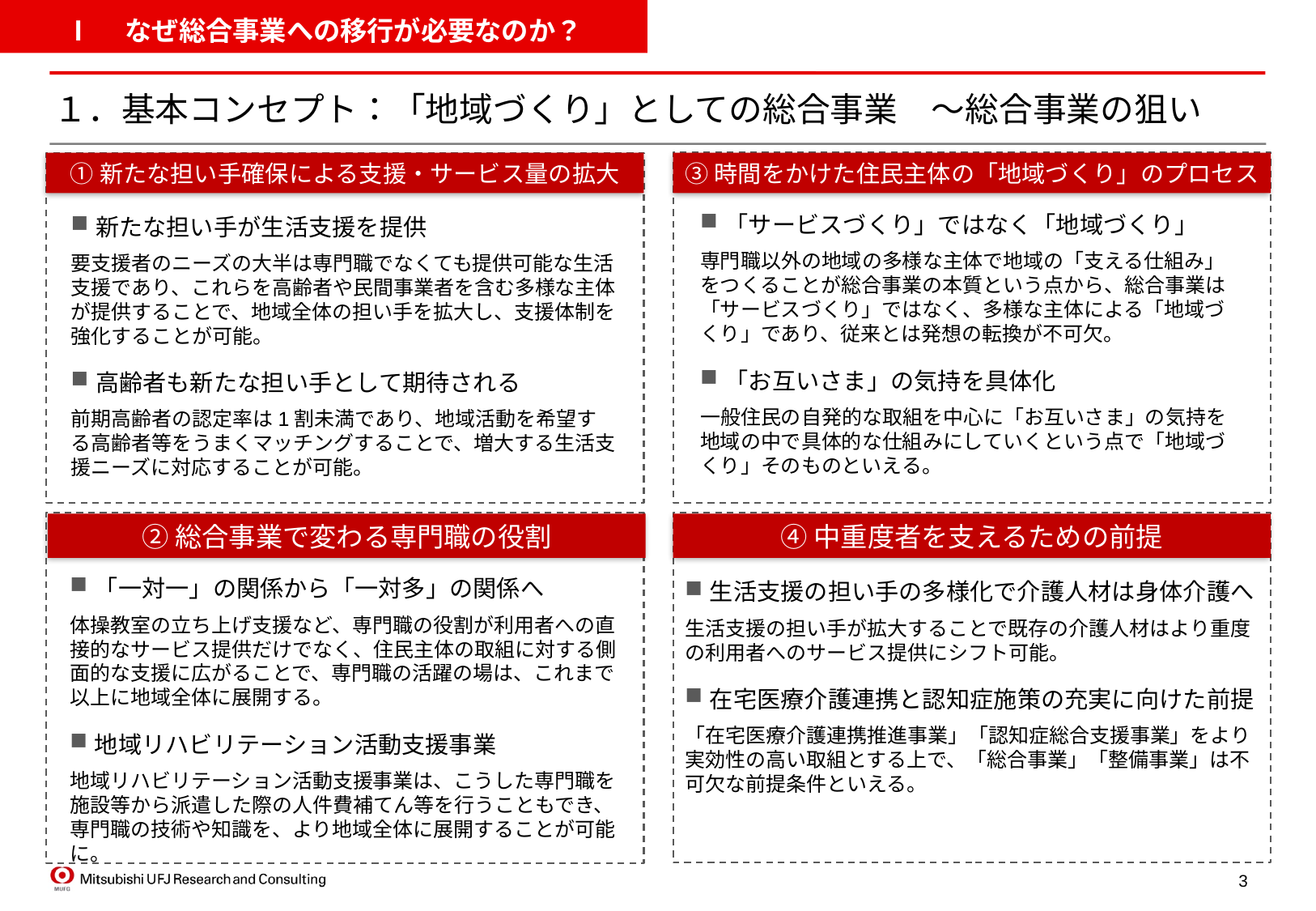

Ⅰ　なぜ総合事業への移行が必要なのか？
# １．基本コンセプト：「地域づくり」としての総合事業　～総合事業の狙い

①新たな担い手確保による支援・サービス量の拡大
③時間をかけた住民主体の「地域づくり」のプロセス
「サービスづくり」ではなく「地域づくり」
専門職以外の地域の多様な主体で地域の「支える仕組み」をつくることが総合事業の本質という点から、総合事業は「サービスづくり」ではなく、多様な主体による「地域づくり」であり、従来とは発想の転換が不可欠。
「お互いさま」の気持を具体化
一般住民の自発的な取組を中心に「お互いさま」の気持を地域の中で具体的な仕組みにしていくという点で「地域づくり」そのものといえる。
新たな担い手が生活支援を提供
要支援者のニーズの大半は専門職でなくても提供可能な生活支援であり、これらを高齢者や民間事業者を含む多様な主体が提供することで、地域全体の担い手を拡大し、支援体制を強化することが可能。
高齢者も新たな担い手として期待される
前期高齢者の認定率は1割未満であり、地域活動を希望する高齢者等をうまくマッチングすることで、増大する生活支援ニーズに対応することが可能。

②総合事業で変わる専門職の役割
④中重度者を支えるための前提
「一対一」の関係から「一対多」の関係へ
体操教室の立ち上げ支援など、専門職の役割が利用者への直接的なサービス提供だけでなく、住民主体の取組に対する側面的な支援に広がることで、専門職の活躍の場は、これまで以上に地域全体に展開する。
地域リハビリテーション活動支援事業
地域リハビリテーション活動支援事業は、こうした専門職を施設等から派遣した際の人件費補てん等を行うこともでき、専門職の技術や知識を、より地域全体に展開することが可能に。
生活支援の担い手の多様化で介護人材は身体介護へ
生活支援の担い手が拡大することで既存の介護人材はより重度の利用者へのサービス提供にシフト可能。
在宅医療介護連携と認知症施策の充実に向けた前提
「在宅医療介護連携推進事業」「認知症総合支援事業」をより実効性の高い取組とする上で、「総合事業」「整備事業」は不可欠な前提条件といえる。